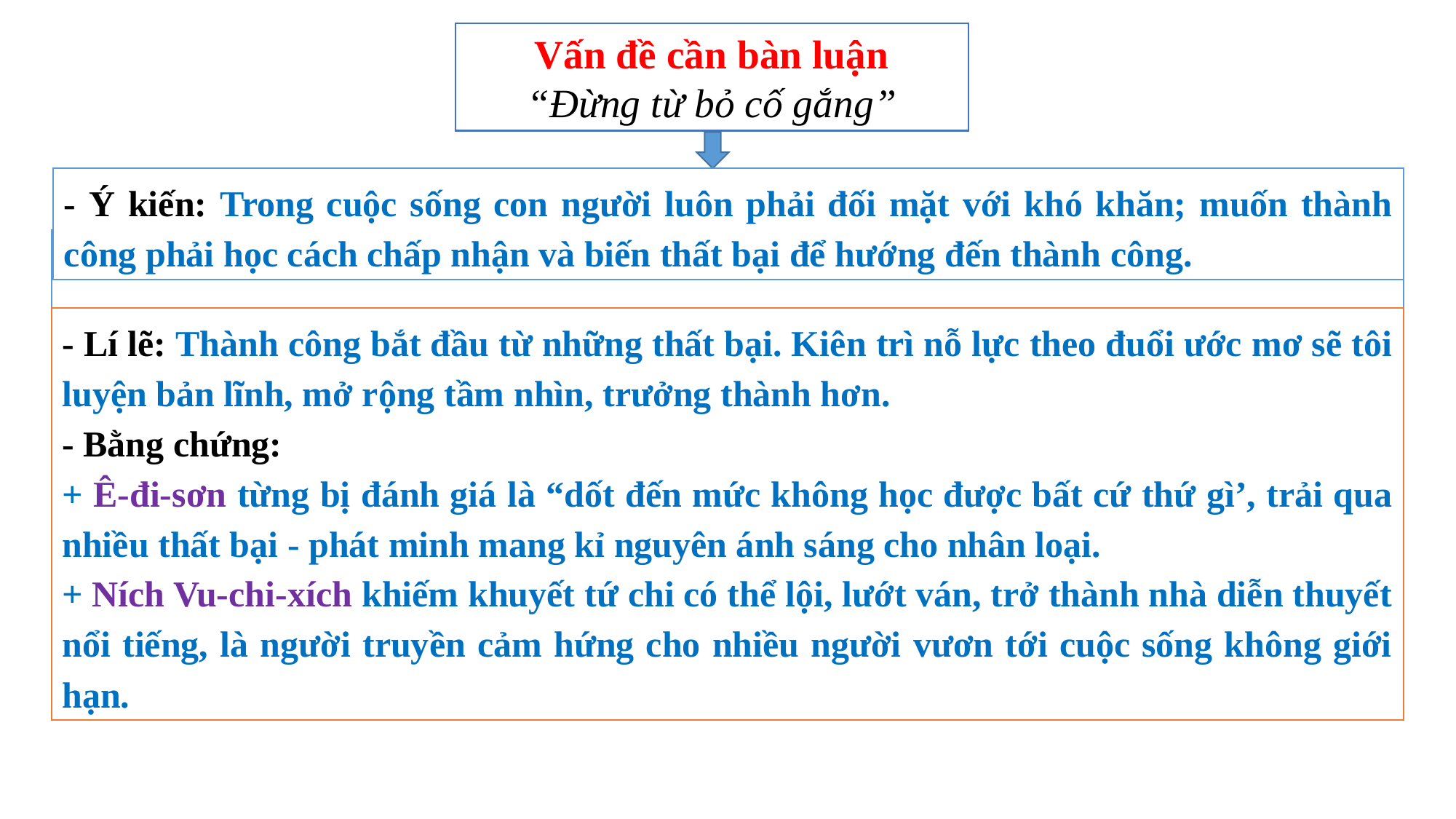

Vấn đề cần bàn luận
“Đừng từ bỏ cố gắng”

- Ý kiến: Trong cuộc sống con người luôn phải đối mặt với khó khăn; muốn thành công phải học cách chấp nhận và biến thất bại để hướng đến thành công.

标题5
- Lí lẽ: Thành công bắt đầu từ những thất bại. Kiên trì nỗ lực theo đuổi ước mơ sẽ tôi luyện bản lĩnh, mở rộng tầm nhìn, trưởng thành hơn.
- Bằng chứng:
+ Ê-đi-sơn từng bị đánh giá là “dốt đến mức không học được bất cứ thứ gì’, trải qua nhiều thất bại - phát minh mang kỉ nguyên ánh sáng cho nhân loại.
+ Ních Vu-chi-xích khiếm khuyết tứ chi có thể lội, lướt ván, trở thành nhà diễn thuyết nổi tiếng, là người truyền cảm hứng cho nhiều người vươn tới cuộc sống không giới hạn.

在这里添加文本内容在这里添加文本内容
在这里添加文本内容在这里添加文本内容
标题4
标题6

在这里添加文本内容在这里添加文本内容
在这里添加文本内容在这里添加文本内容